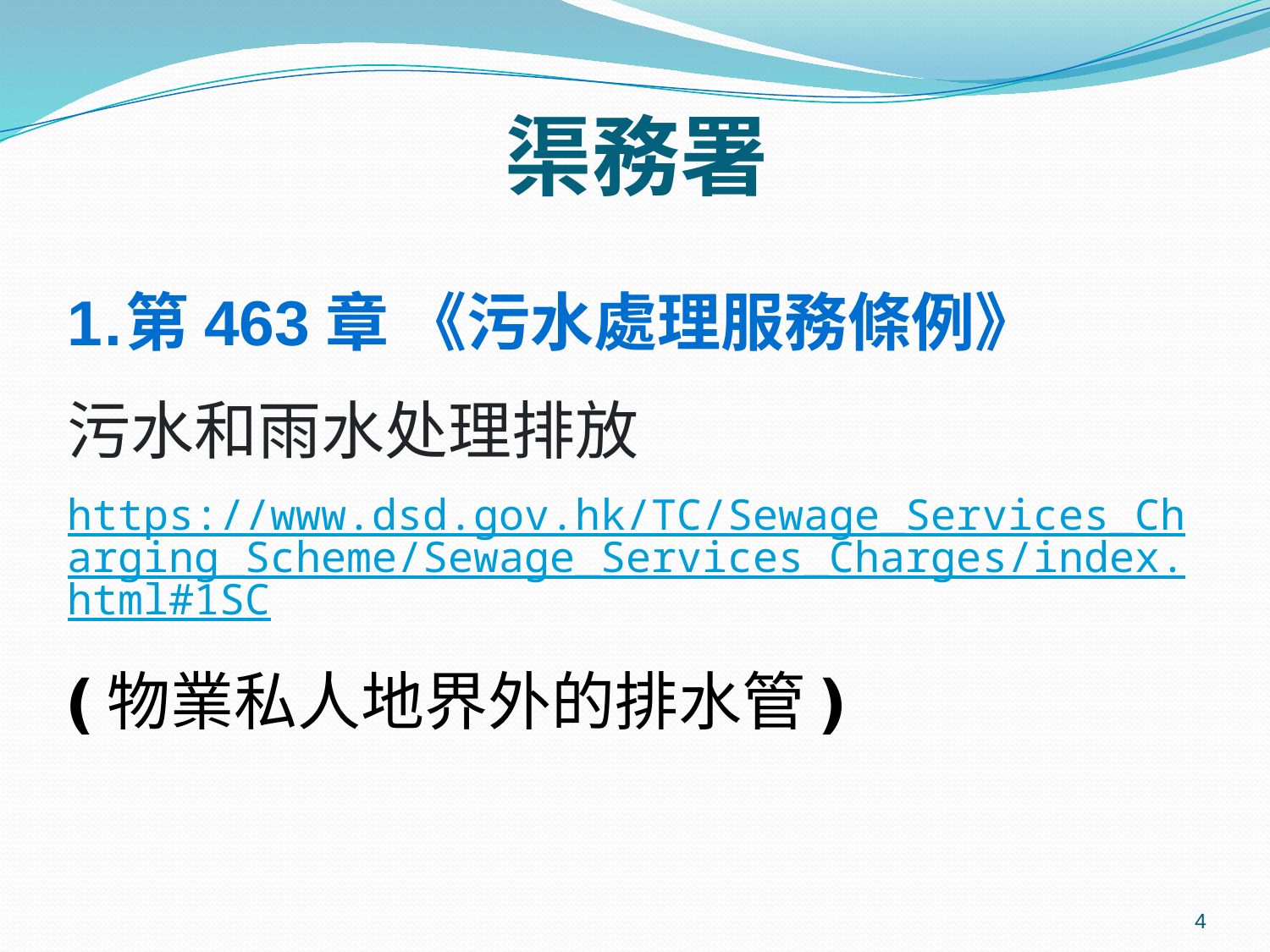

# 渠務署
第463章 《污水處理服務條例》
污水和雨水处理排放
https://www.dsd.gov.hk/TC/Sewage_Services_Charging_Scheme/Sewage_Services_Charges/index.html#1SC
(物業私人地界外的排水管)

4